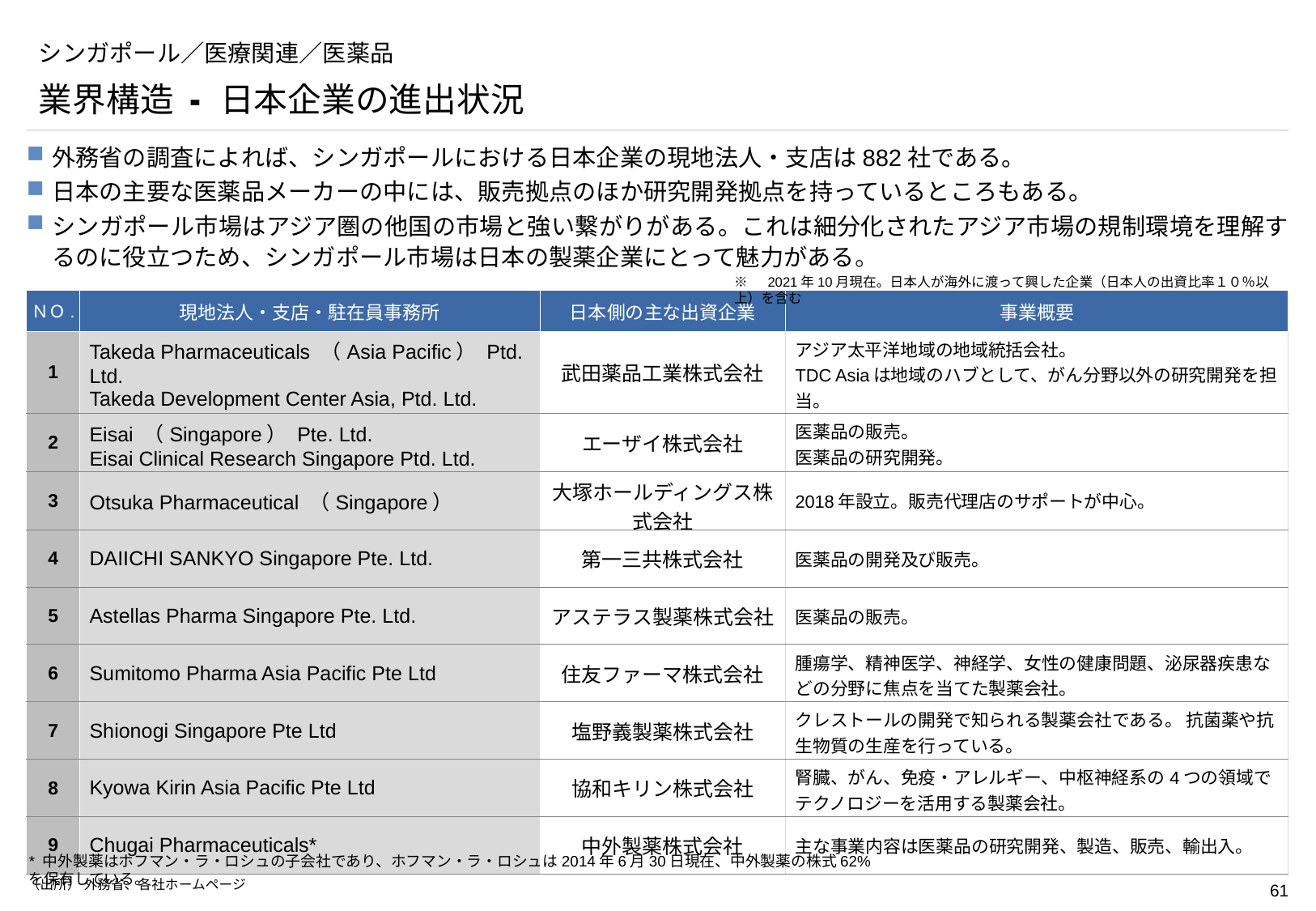

# シンガポール／医療関連／医薬品
業界構造 - 日本企業の進出状況
外務省の調査によれば、シンガポールにおける日本企業の現地法人・支店は882社である。
日本の主要な医薬品メーカーの中には、販売拠点のほか研究開発拠点を持っているところもある。
シンガポール市場はアジア圏の他国の市場と強い繋がりがある。これは細分化されたアジア市場の規制環境を理解するのに役立つため、シンガポール市場は日本の製薬企業にとって魅力がある。
※　2021年10月現在。日本人が海外に渡って興した企業（日本人の出資比率１０％以上）を含む
| ＮＯ. | 現地法人・支店・駐在員事務所 | 日本側の主な出資企業 | 事業概要 |
| --- | --- | --- | --- |
| 1 | Takeda Pharmaceuticals （Asia Pacific） Ptd. Ltd. Takeda Development Center Asia, Ptd. Ltd. | 武田薬品工業株式会社 | アジア太平洋地域の地域統括会社。 TDC Asiaは地域のハブとして、がん分野以外の研究開発を担当。 |
| 2 | Eisai （Singapore） Pte. Ltd. Eisai Clinical Research Singapore Ptd. Ltd. | エーザイ株式会社 | 医薬品の販売。 医薬品の研究開発。 |
| 3 | Otsuka Pharmaceutical （Singapore） | 大塚ホールディングス株式会社 | 2018年設立。販売代理店のサポートが中心。 |
| 4 | DAIICHI SANKYO Singapore Pte. Ltd. | 第一三共株式会社 | 医薬品の開発及び販売。 |
| 5 | Astellas Pharma Singapore Pte. Ltd. | アステラス製薬株式会社 | 医薬品の販売。 |
| 6 | Sumitomo Pharma Asia Pacific Pte Ltd | 住友ファーマ株式会社 | 腫瘍学、精神医学、神経学、女性の健康問題、泌尿器疾患などの分野に焦点を当てた製薬会社。 |
| 7 | Shionogi Singapore Pte Ltd | 塩野義製薬株式会社 | クレストールの開発で知られる製薬会社である。 抗菌薬や抗生物質の生産を行っている。 |
| 8 | Kyowa Kirin Asia Pacific Pte Ltd | 協和キリン株式会社 | 腎臓、がん、免疫・アレルギー、中枢神経系の4つの領域でテクノロジーを活用する製薬会社。 |
| 9 | Chugai Pharmaceuticals\* | 中外製薬株式会社 | 主な事業内容は医薬品の研究開発、製造、販売、輸出入。 |
* 中外製薬はホフマン・ラ・ロシュの子会社であり、ホフマン・ラ・ロシュは2014年6月30日現在、中外製薬の株式62%を保有している。
（出所） 外務省、各社ホームページ